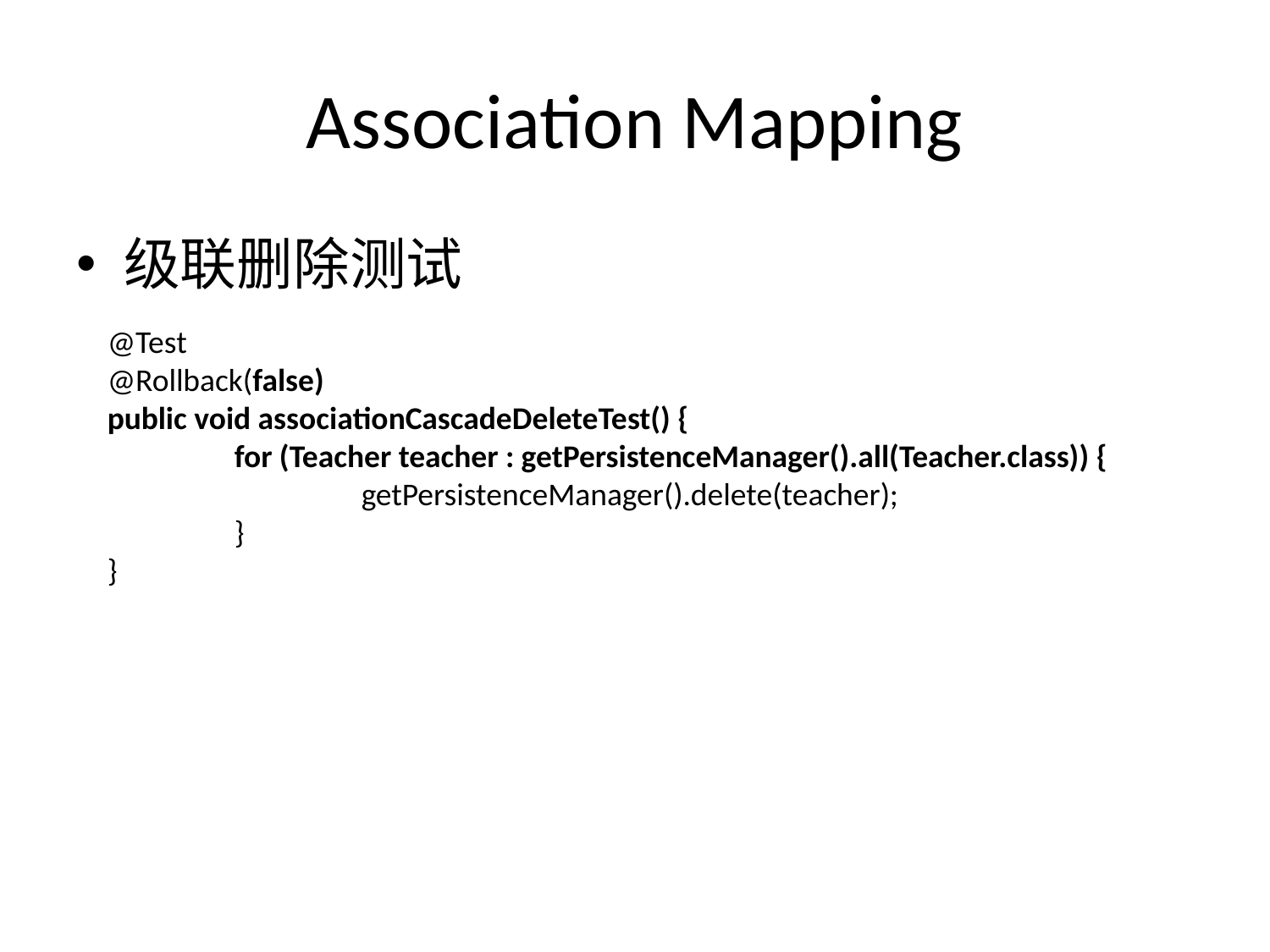

# Association Mapping
级联删除测试

@Test
@Rollback(false)
public void associationCascadeDeleteTest() {
	for (Teacher teacher : getPersistenceManager().all(Teacher.class)) {
		getPersistenceManager().delete(teacher);
	}
}